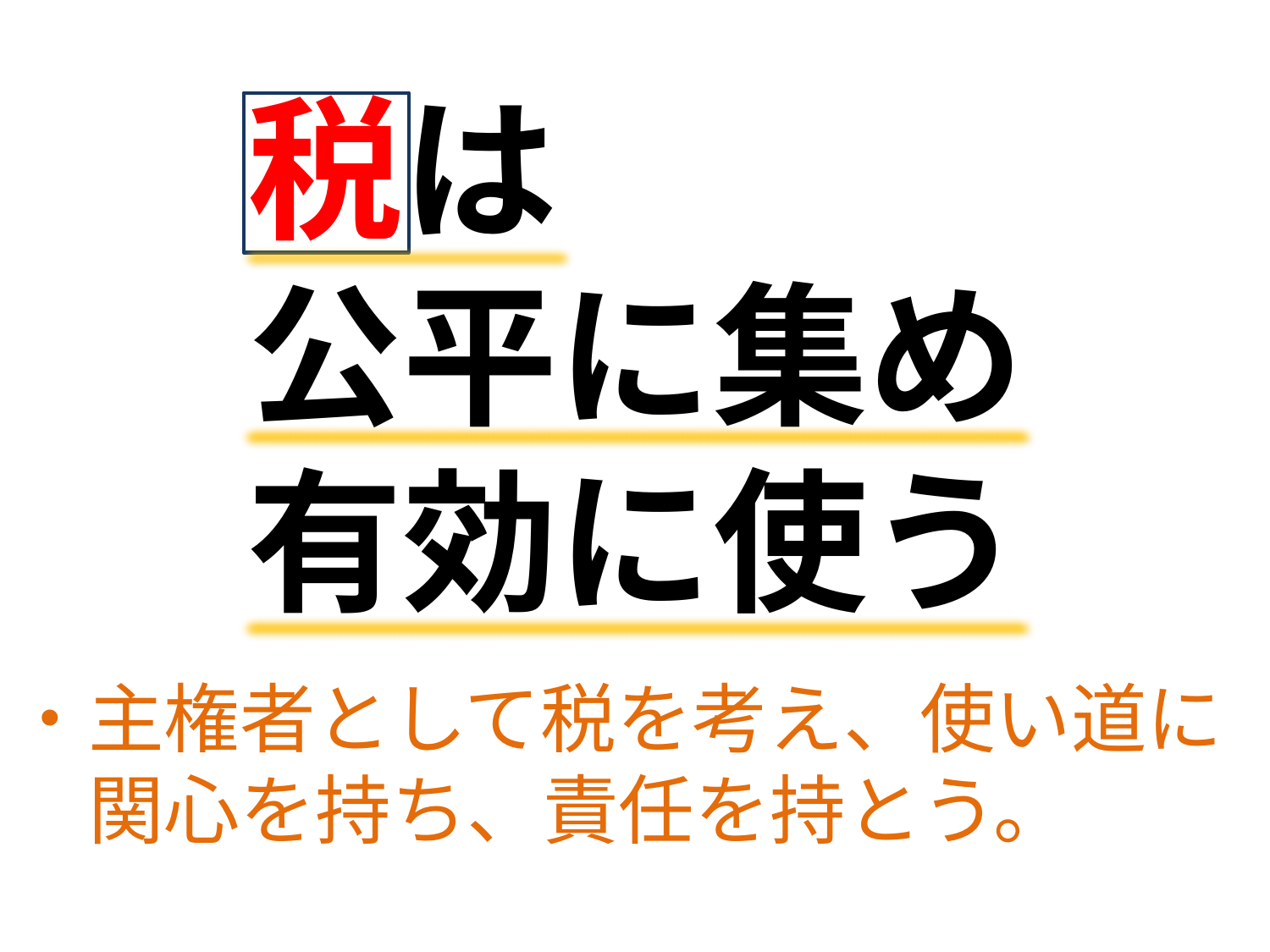

税は
公平に集め
有効に使う

・主権者として税を考え、使い道に
　関心を持ち、責任を持とう。